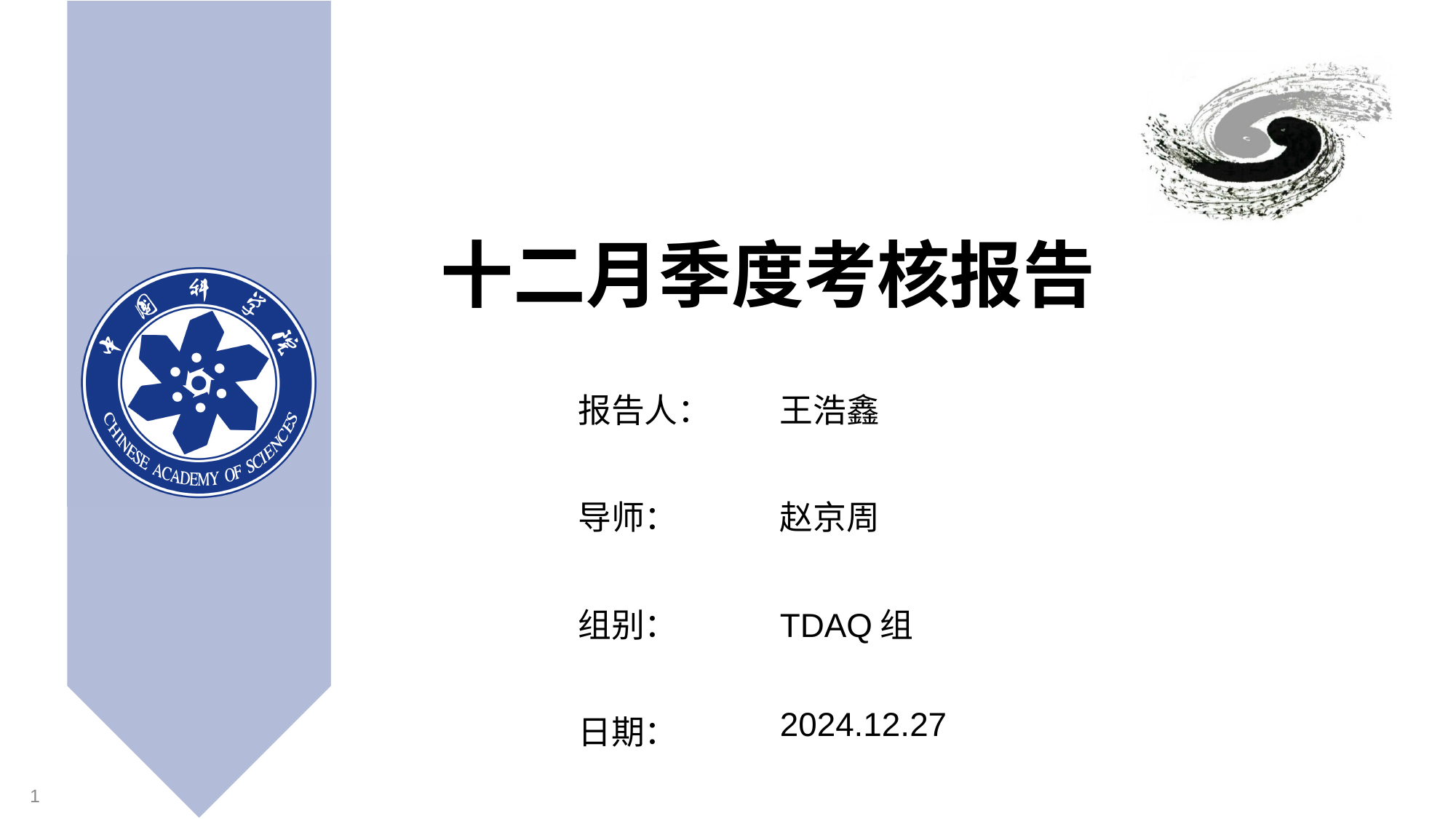

十二月季度考核报告
| 报告人： | 王浩鑫 |
| --- | --- |
| 导师： | 赵京周 |
| 组别： | TDAQ组 |
| 日期： | 2024.12.27 |
1